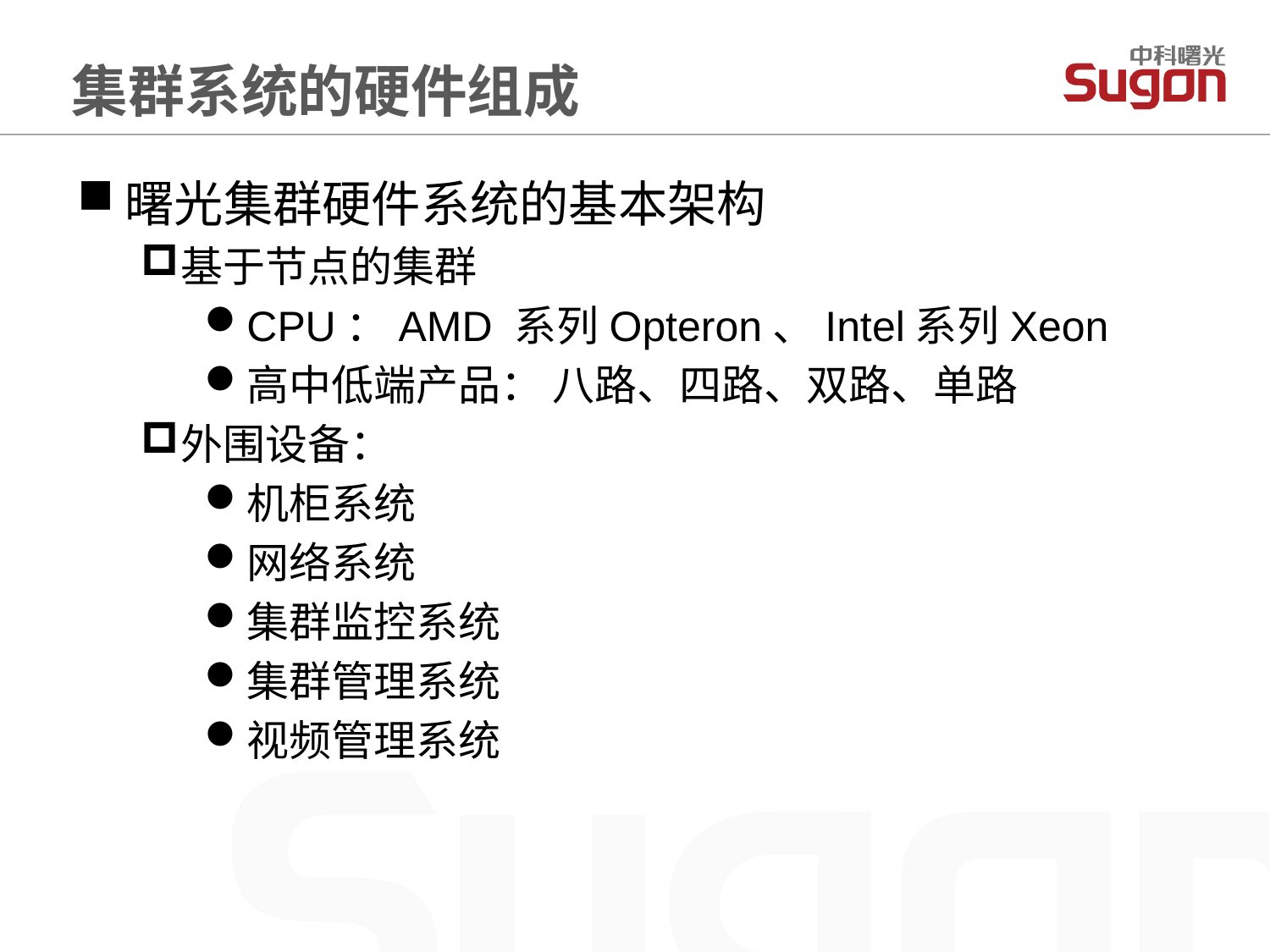

集群系统的硬件组成

曙光集群硬件系统的基本架构
基于节点的集群
CPU：AMD 系列Opteron、Intel系列Xeon
高中低端产品： 八路、四路、双路、单路
外围设备：
机柜系统
网络系统
集群监控系统
集群管理系统
视频管理系统